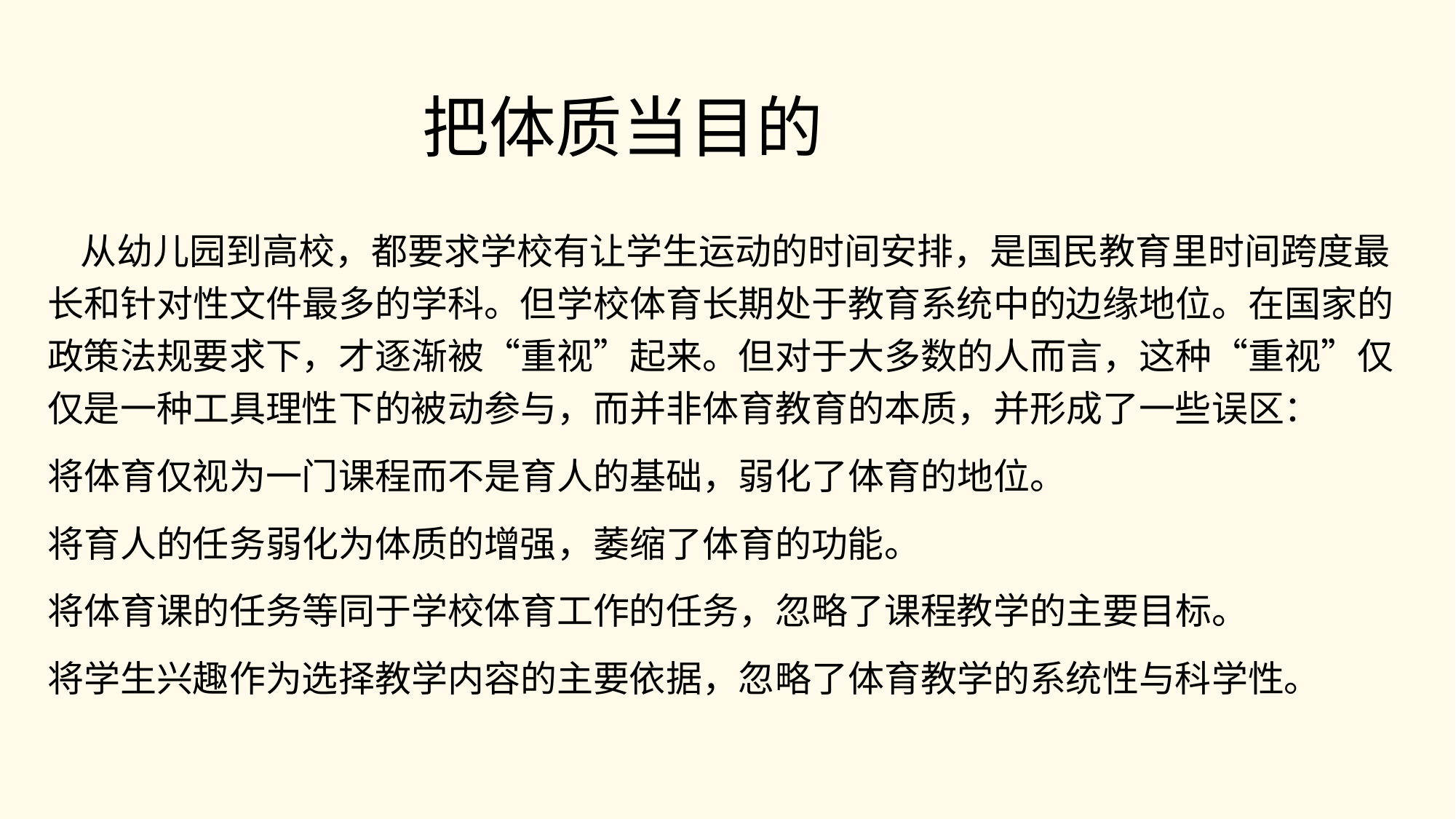

# 把体质当目的

   从幼儿园到高校，都要求学校有让学生运动的时间安排，是国民教育里时间跨度最长和针对性文件最多的学科。但学校体育长期处于教育系统中的边缘地位。在国家的政策法规要求下，才逐渐被“重视”起来。但对于大多数的人而言，这种“重视”仅仅是一种工具理性下的被动参与，而并非体育教育的本质，并形成了一些误区：
将体育仅视为一门课程而不是育人的基础，弱化了体育的地位。
将育人的任务弱化为体质的增强，萎缩了体育的功能。
将体育课的任务等同于学校体育工作的任务，忽略了课程教学的主要目标。
将学生兴趣作为选择教学内容的主要依据，忽略了体育教学的系统性与科学性。